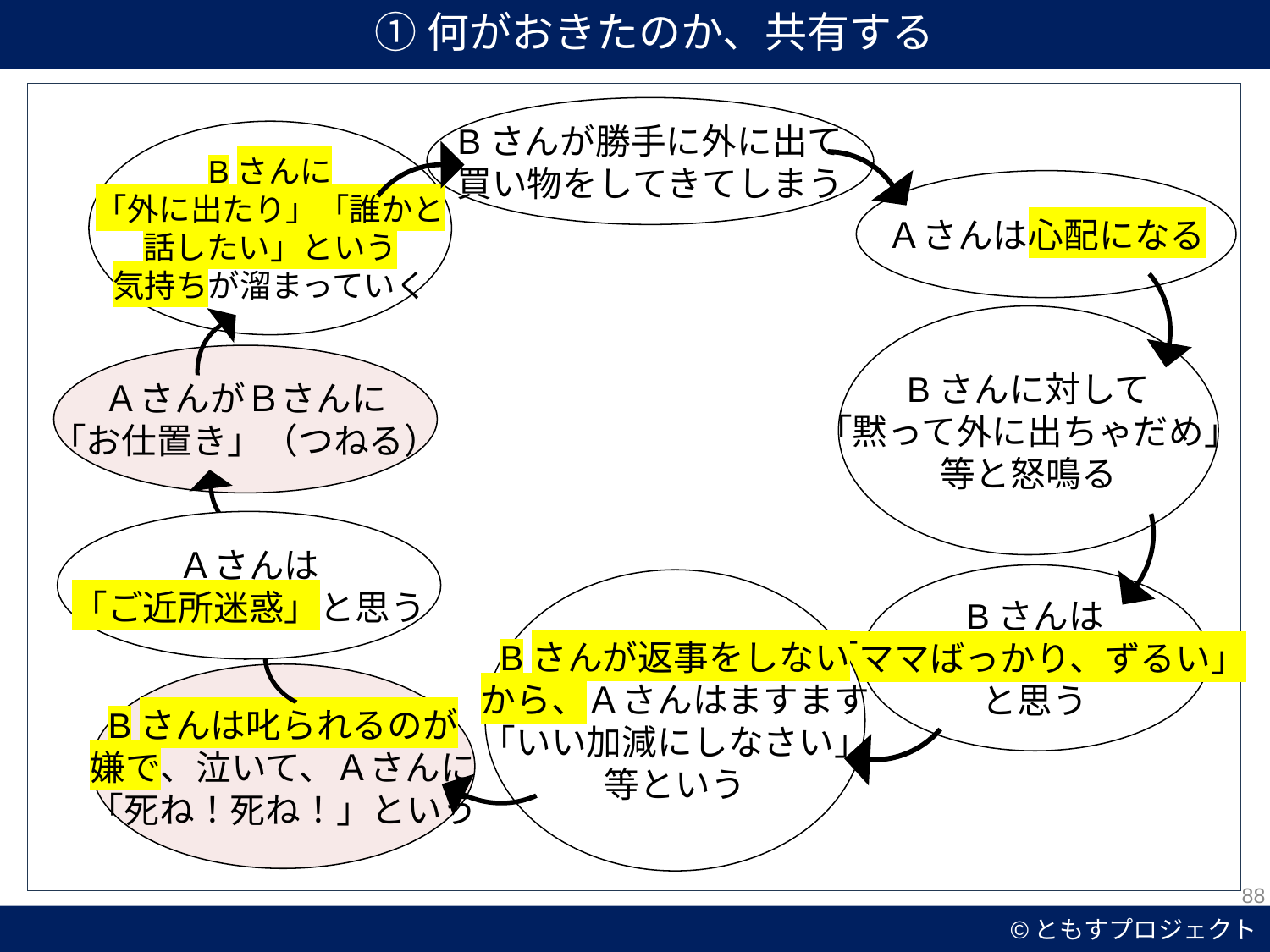

①何がおきたのか、共有する

Bさんが勝手に外に出て
買い物をしてきてしまう
Bさんに
「外に出たり」「誰かと
話したい」という
気持ちが溜まっていく

Ａさんは心配になる

Bさんに対して
「黙って外に出ちゃだめ」
等と怒鳴る

ＡさんがＢさんに
「お仕置き」（つねる）

Ａさんは
「ご近所迷惑」と思う
Bさんは
「ママばっかり、ずるい」
と思う
Bさんが返事をしない
から、Ａさんはますます
「いい加減にしなさい」
等という

Bさんは叱られるのが
嫌で、泣いて、Ａさんに
「死ね！死ね！」という
88
53
©ともすプロジェクト